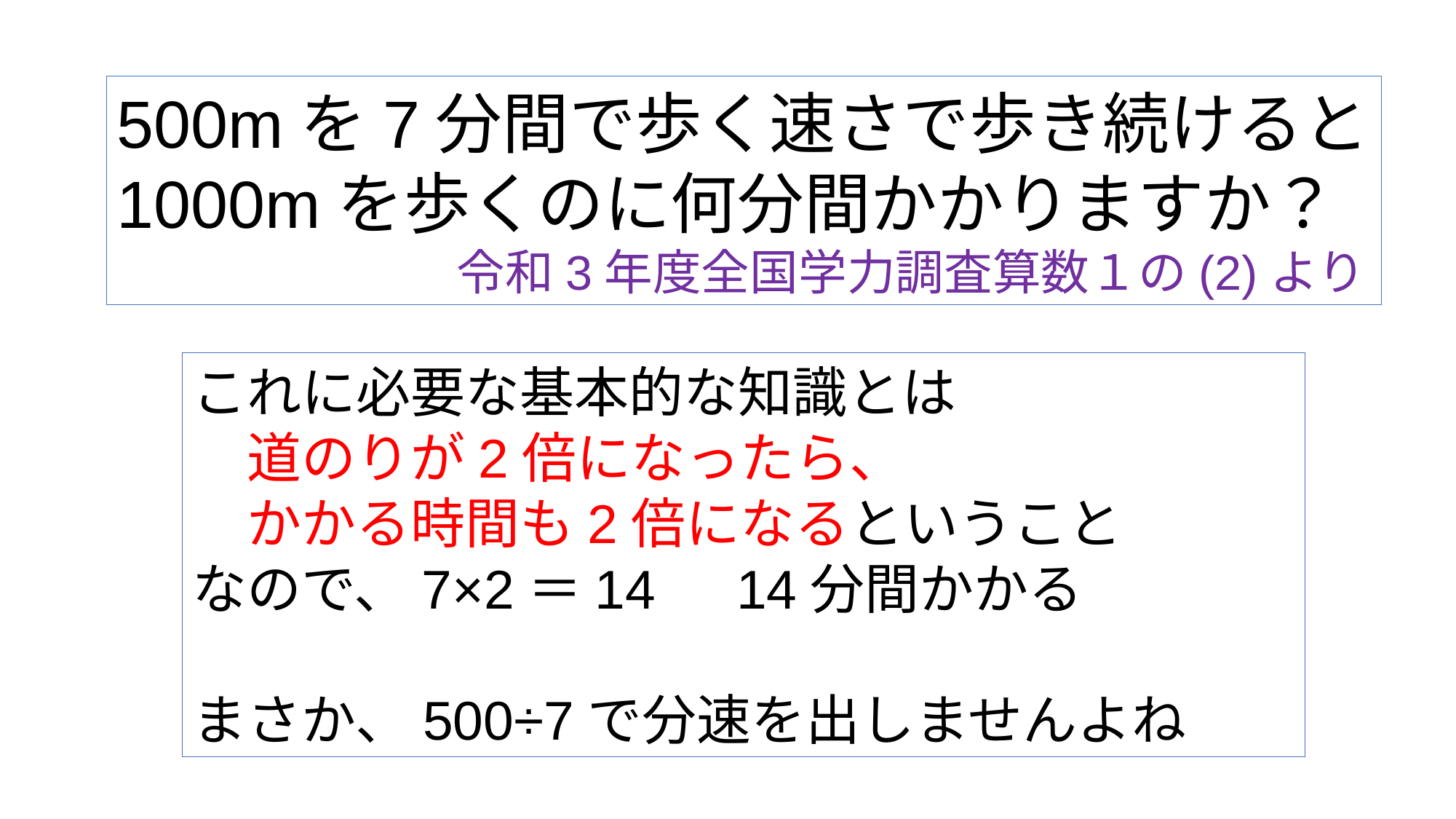

500mを7分間で歩く速さで歩き続けると
1000mを歩くのに何分間かかりますか？
　　　　　　　令和3年度全国学力調査算数１の(2)より
これに必要な基本的な知識とは
　道のりが2倍になったら、
　かかる時間も2倍になるということ
なので、7×2＝14　14分間かかる

まさか、500÷7で分速を出しませんよね